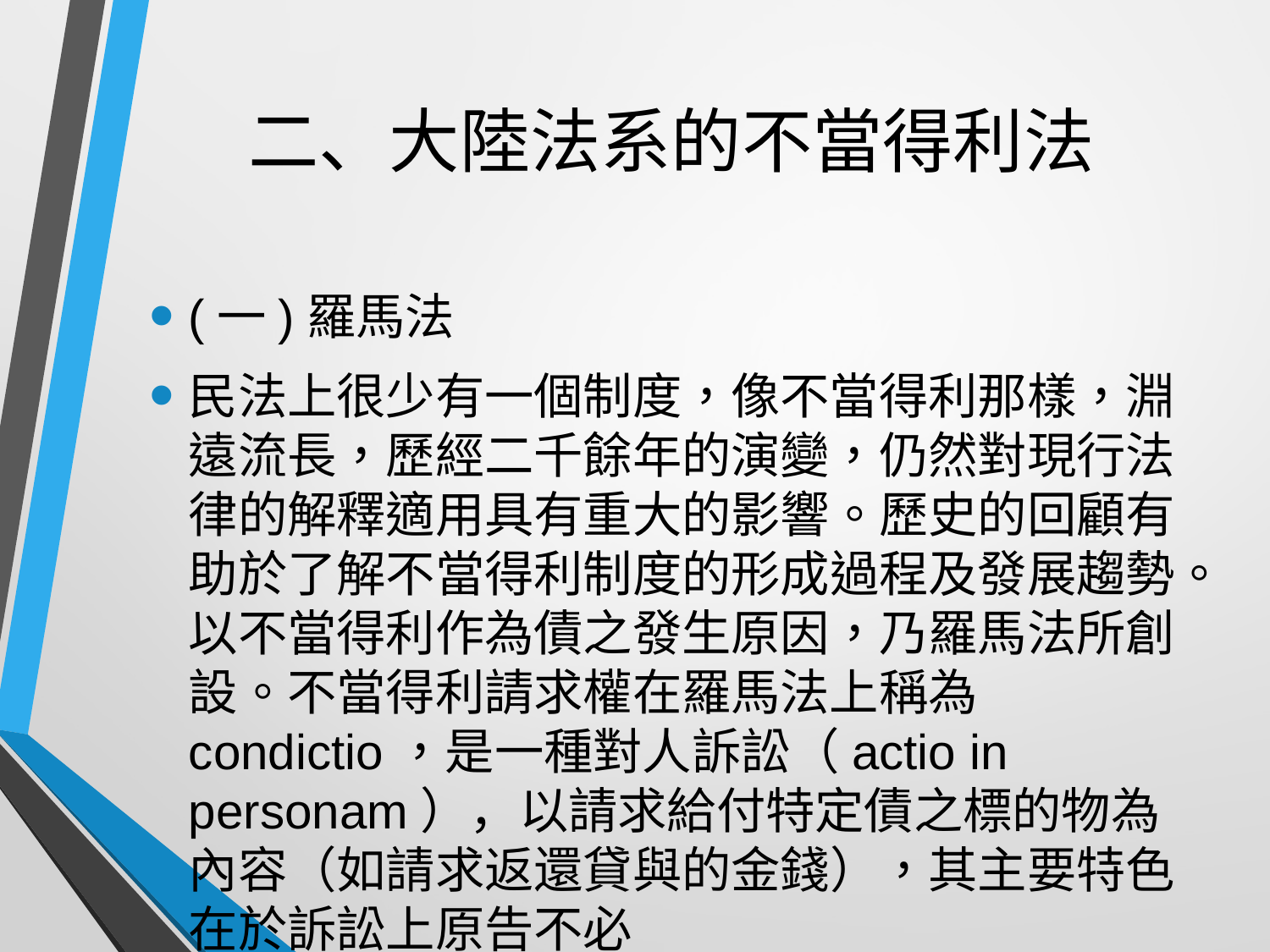

# 二、大陸法系的不當得利法
(一)羅馬法
民法上很少有一個制度，像不當得利那樣，淵遠流長，歷經二千餘年的演變，仍然對現行法律的解釋適用具有重大的影響。歷史的回顧有助於了解不當得利制度的形成過程及發展趨勢。以不當得利作為債之發生原因，乃羅馬法所創設。不當得利請求權在羅馬法上稱為condictio，是一種對人訴訟（actio in personam），以請求給付特定債之標的物為內容（如請求返還貸與的金錢），其主要特色在於訴訟上原告不必